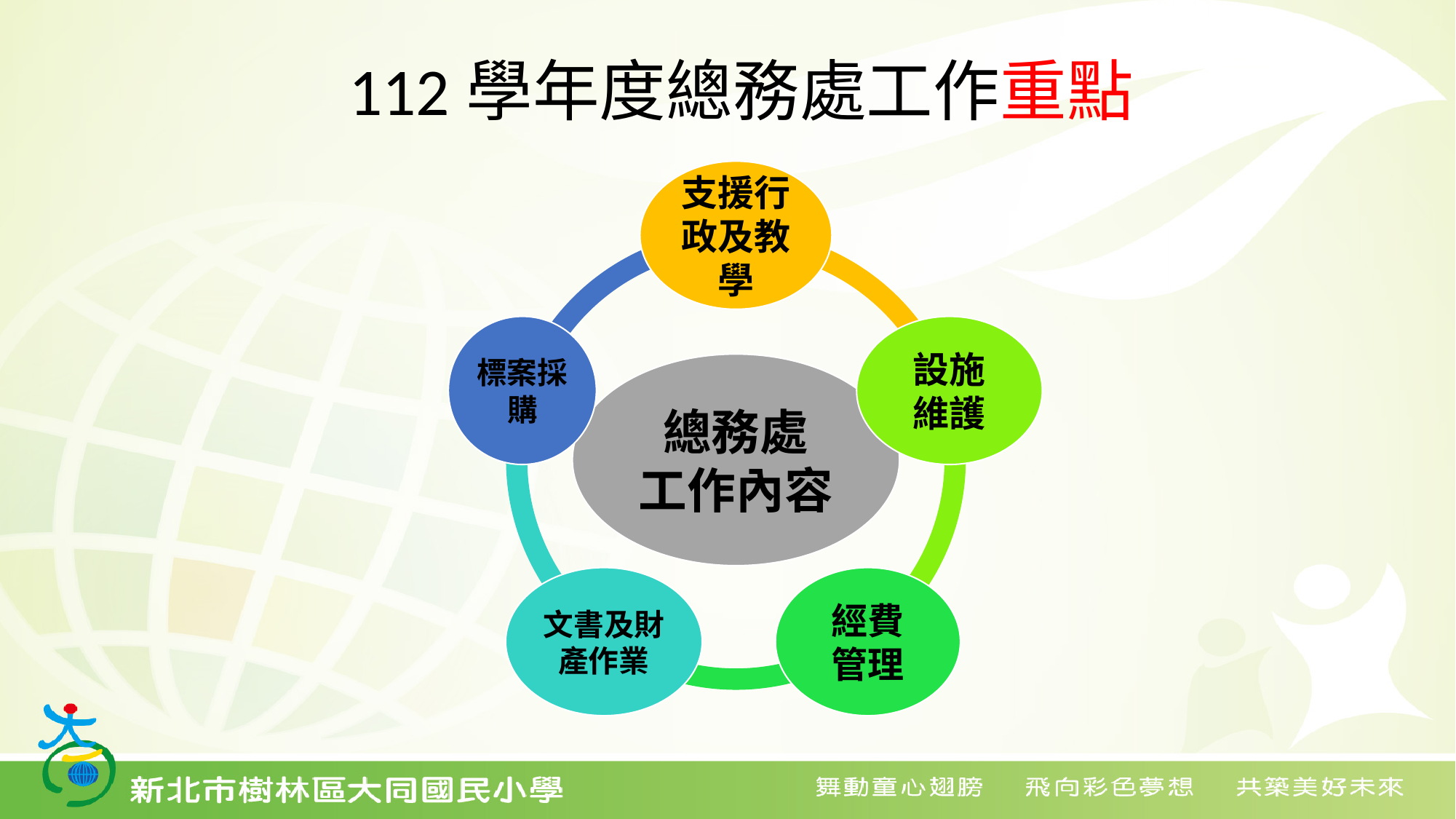

# 112學年度總務處工作重點
總務處
工作內容
支援行政及教學
設施
維護
經費
管理
文書及財產作業
標案採購